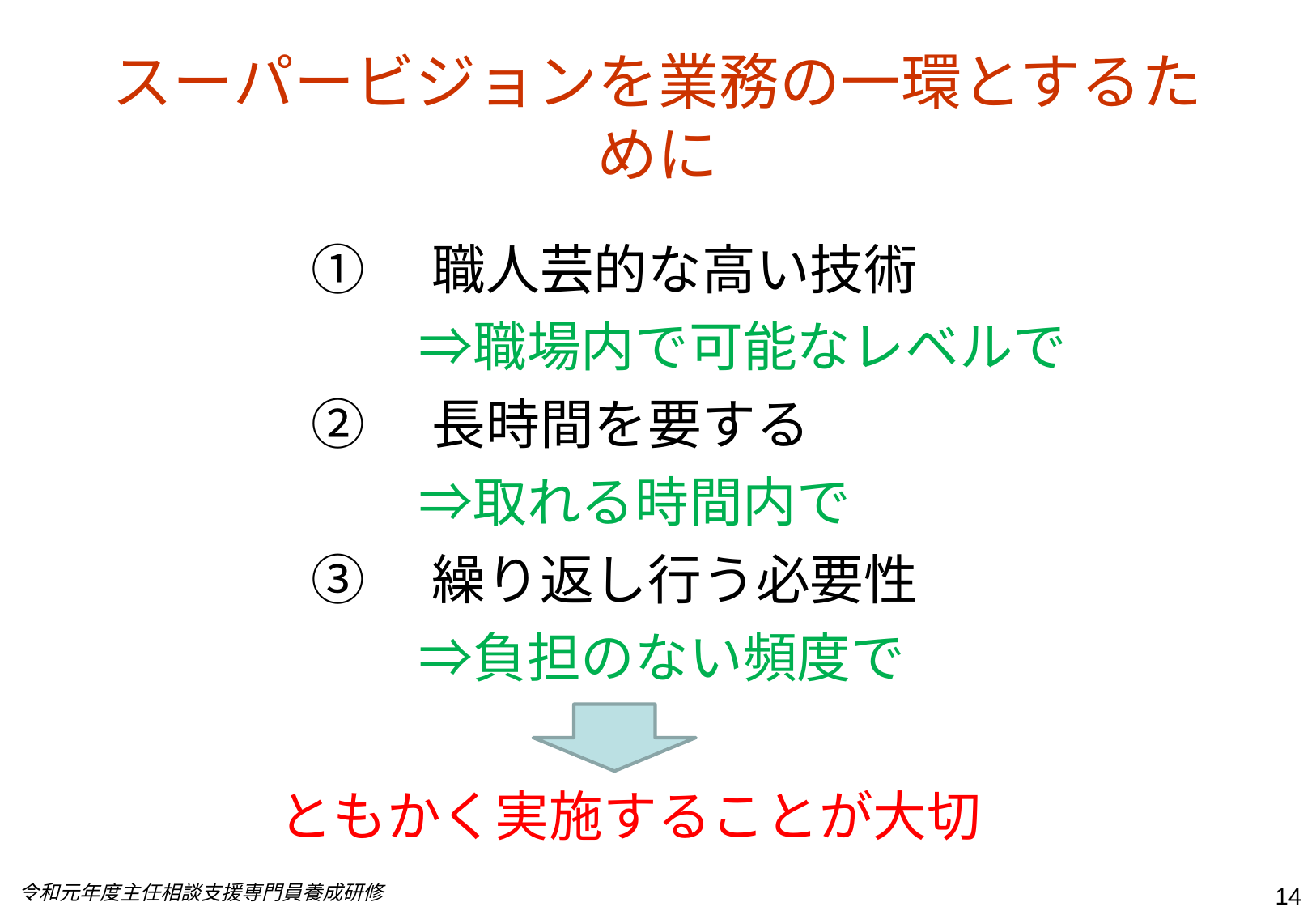

スーパービジョンを業務の一環とするために
①　職人芸的な高い技術
　　⇒職場内で可能なレベルで
②　長時間を要する
　　⇒取れる時間内で
③　繰り返し行う必要性
　　⇒負担のない頻度で

ともかく実施することが大切
令和元年度主任相談支援専門員養成研修
14